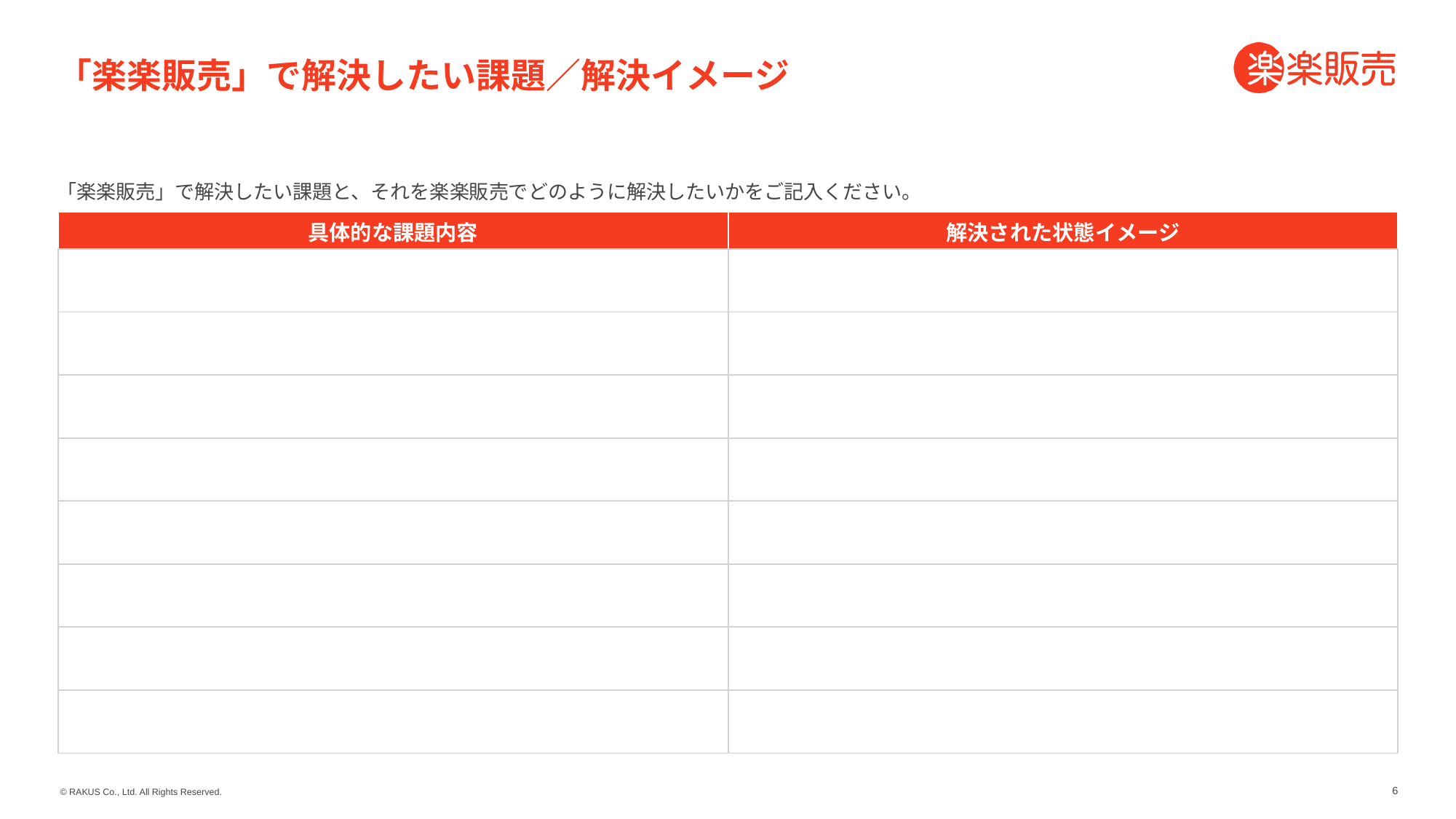

# 「楽楽販売」で解決したい課題／解決イメージ
「楽楽販売」で解決したい課題と、それを楽楽販売でどのように解決したいかをご記入ください。
| 具体的な課題内容 | 解決された状態イメージ |
| --- | --- |
|  |  |
|  |  |
|  |  |
|  |  |
|  |  |
|  |  |
|  |  |
|  |  |
6